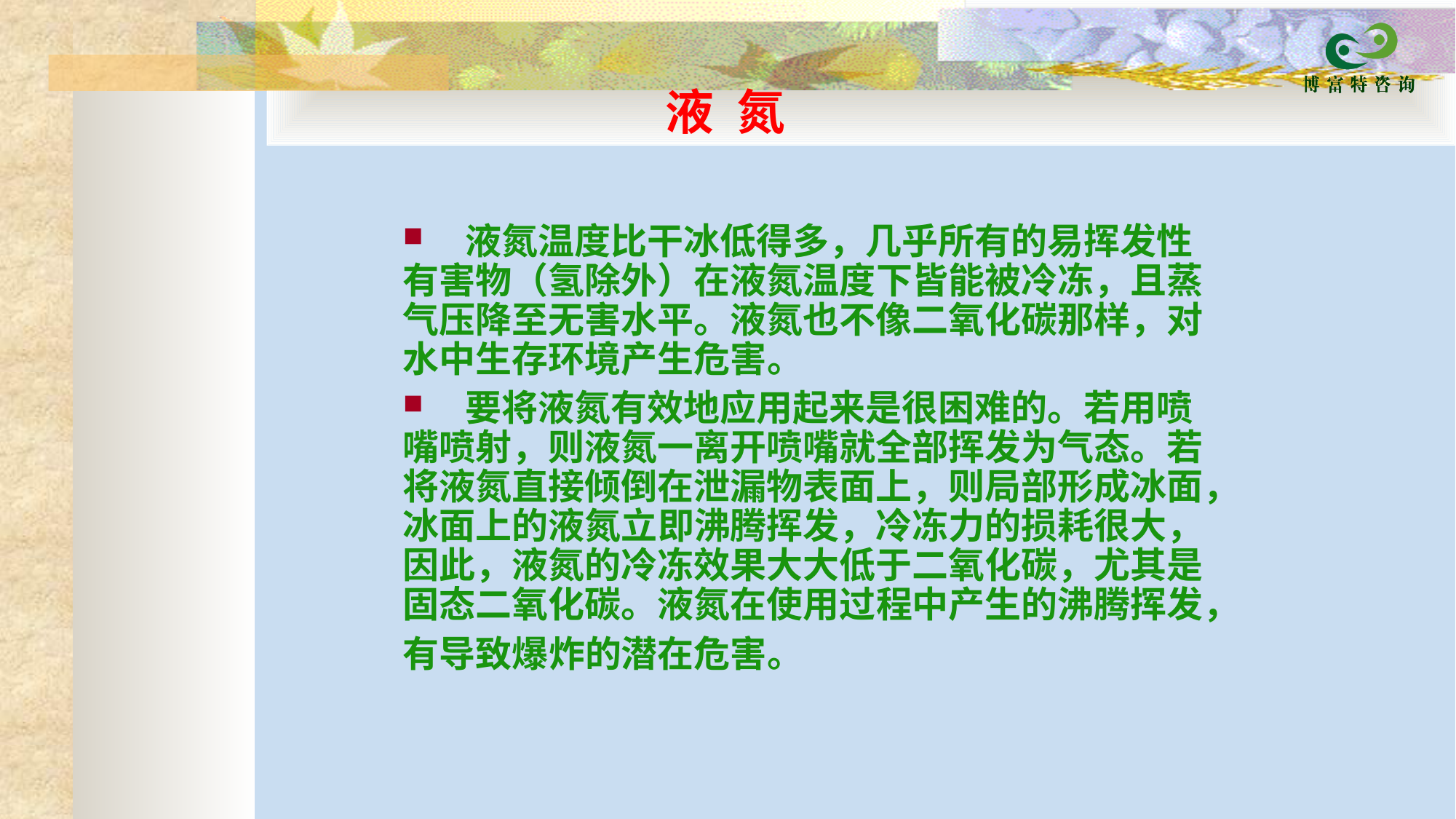

液  氮

    液氮温度比干冰低得多，几乎所有的易挥发性有害物（氢除外）在液氮温度下皆能被冷冻，且蒸气压降至无害水平。液氮也不像二氧化碳那样，对水中生存环境产生危害。
    要将液氮有效地应用起来是很困难的。若用喷嘴喷射，则液氮一离开喷嘴就全部挥发为气态。若将液氮直接倾倒在泄漏物表面上，则局部形成冰面，冰面上的液氮立即沸腾挥发，冷冻力的损耗很大，因此，液氮的冷冻效果大大低于二氧化碳，尤其是固态二氧化碳。液氮在使用过程中产生的沸腾挥发，有导致爆炸的潜在危害。